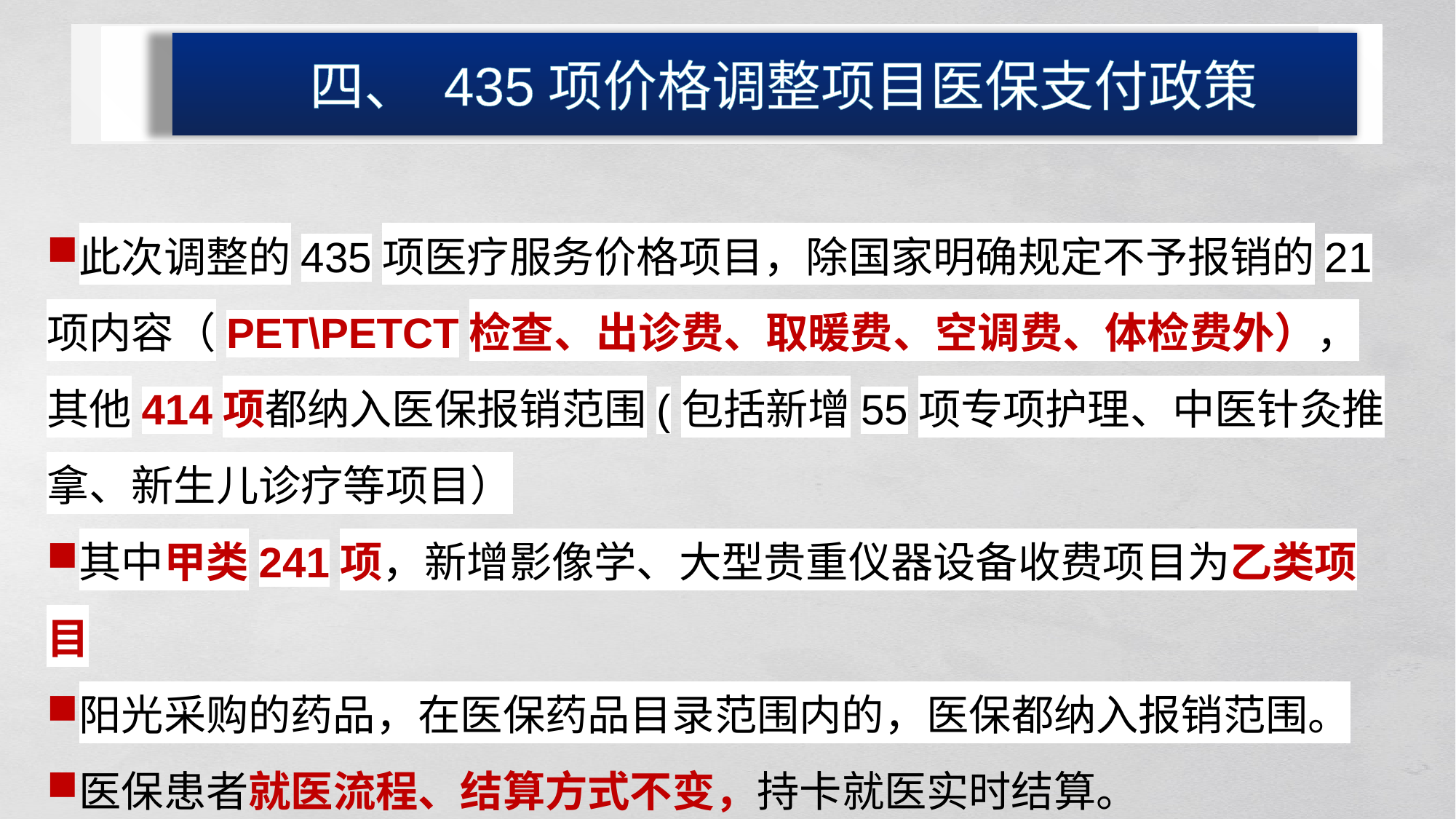

四、 435项价格调整项目医保支付政策

此次调整的435项医疗服务价格项目，除国家明确规定不予报销的21项内容（PET\PETCT检查、出诊费、取暖费、空调费、体检费外），其他414项都纳入医保报销范围(包括新增55项专项护理、中医针灸推拿、新生儿诊疗等项目）
其中甲类241项，新增影像学、大型贵重仪器设备收费项目为乙类项目
阳光采购的药品，在医保药品目录范围内的，医保都纳入报销范围。
医保患者就医流程、结算方式不变，持卡就医实时结算。